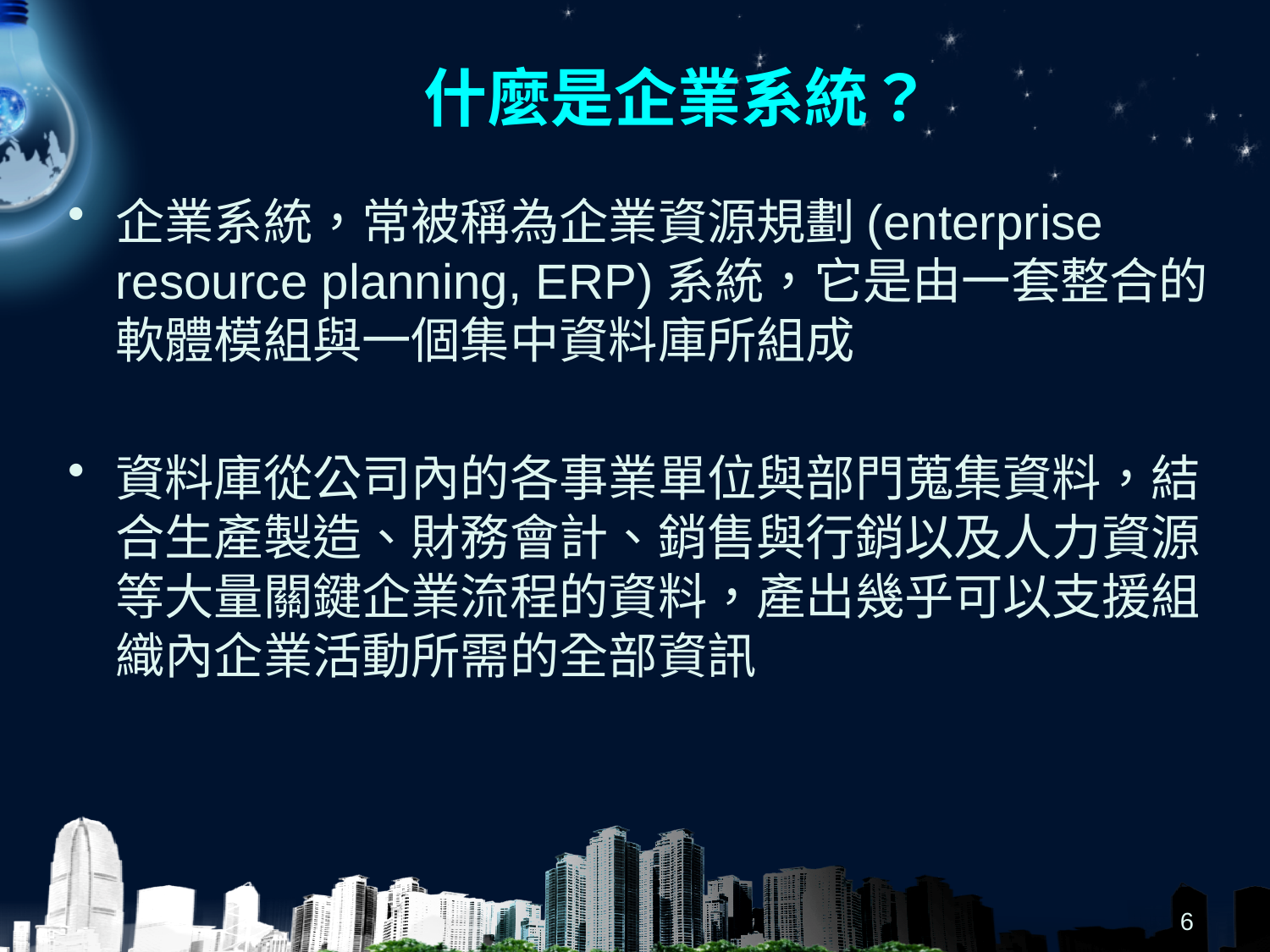

# 什麼是企業系統？
企業系統，常被稱為企業資源規劃(enterprise resource planning, ERP)系統，它是由一套整合的軟體模組與一個集中資料庫所組成

資料庫從公司內的各事業單位與部門蒐集資料，結合生產製造、財務會計、銷售與行銷以及人力資源等大量關鍵企業流程的資料，產出幾乎可以支援組織內企業活動所需的全部資訊
6